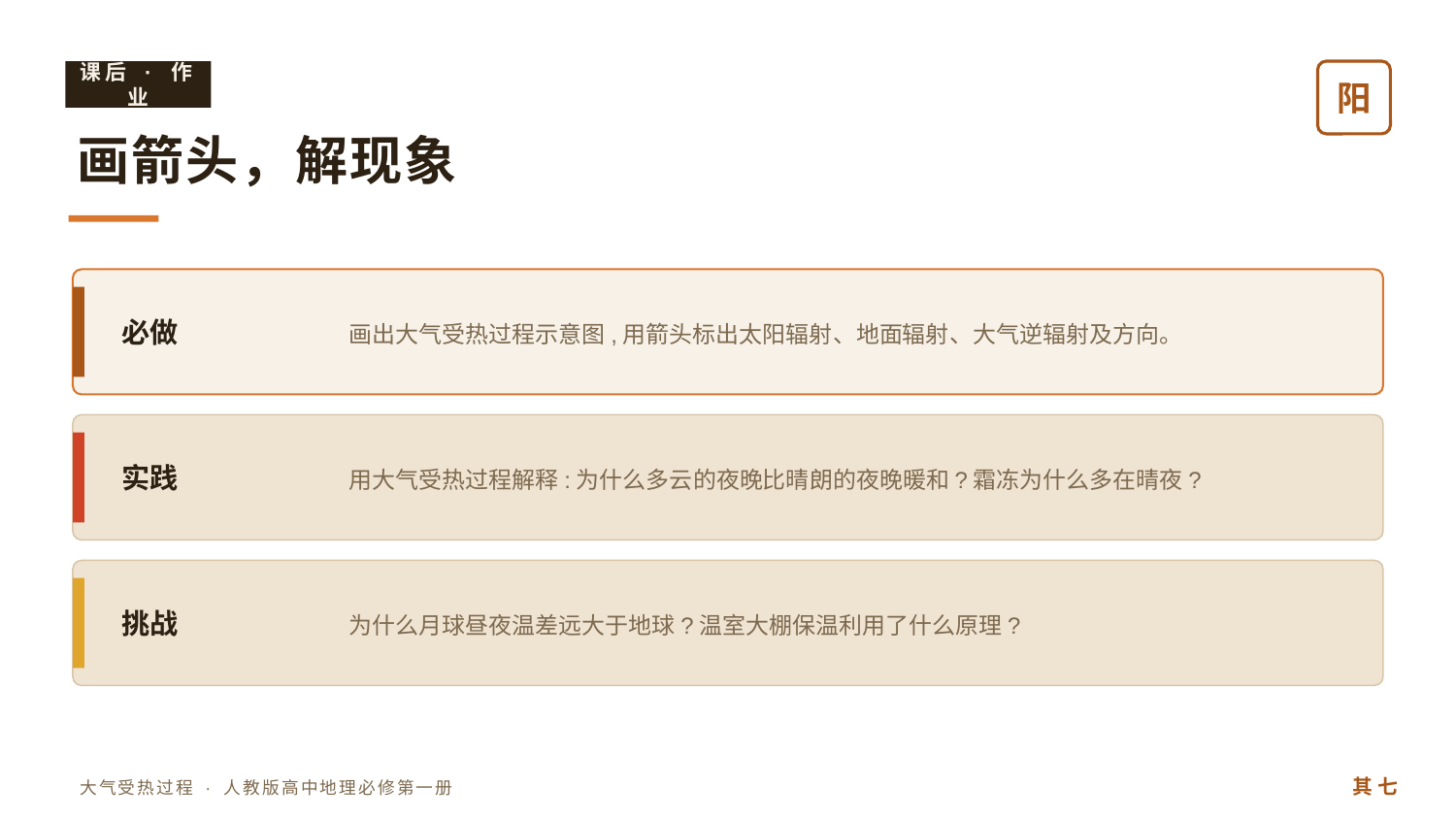

课后 · 作业
阳

画箭头，解现象

画出大气受热过程示意图,用箭头标出太阳辐射、地面辐射、大气逆辐射及方向。
必做

用大气受热过程解释:为什么多云的夜晚比晴朗的夜晚暖和?霜冻为什么多在晴夜?
实践

为什么月球昼夜温差远大于地球?温室大棚保温利用了什么原理?
挑战

其 七
大气受热过程 · 人教版高中地理必修第一册